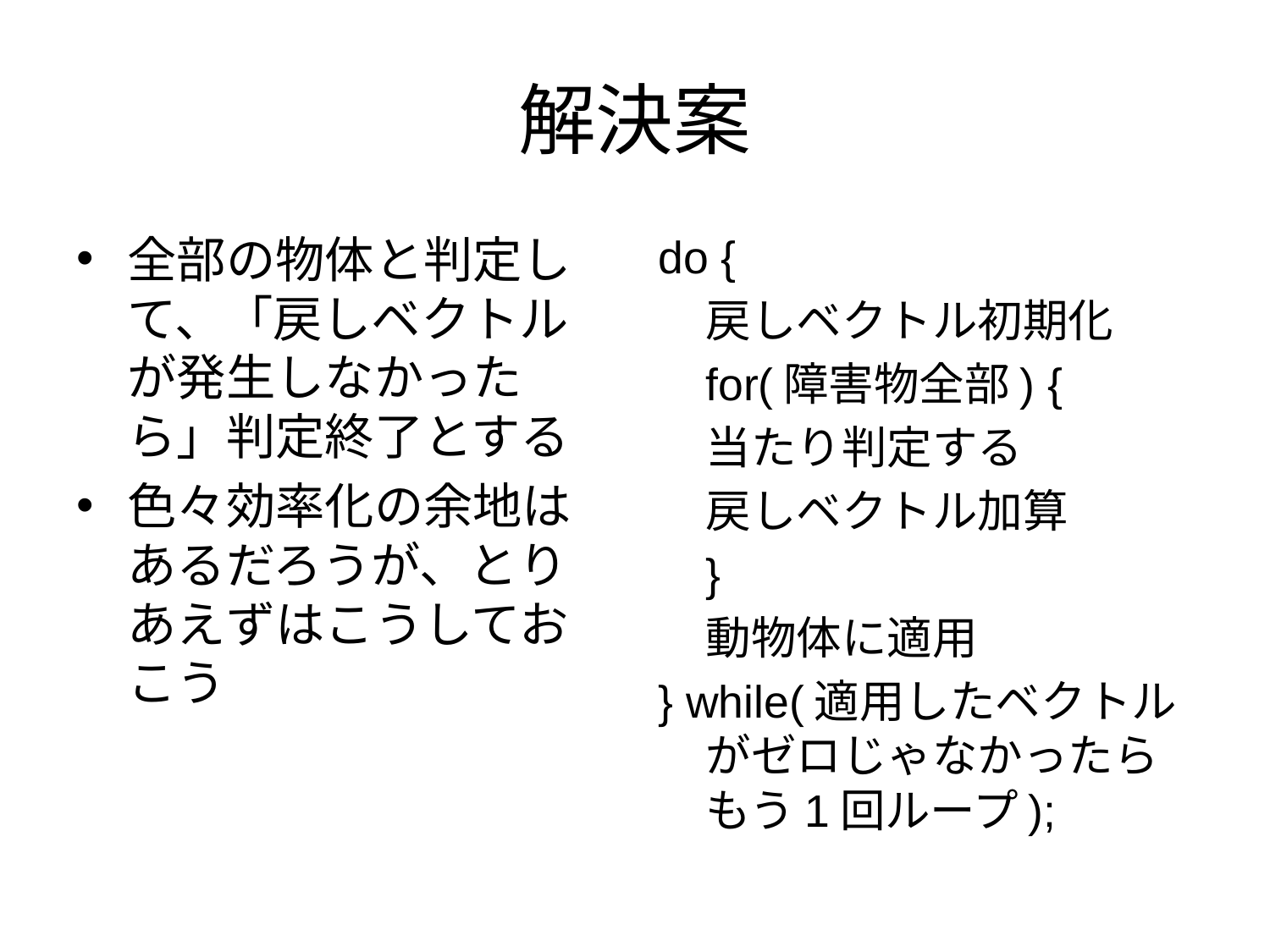

# 解決案
全部の物体と判定して、「戻しベクトルが発生しなかったら」判定終了とする
色々効率化の余地はあるだろうが、とりあえずはこうしておこう
do {
	戻しベクトル初期化
	for(障害物全部) {
		当たり判定する
		戻しベクトル加算
	}
	動物体に適用
} while(適用したベクトルがゼロじゃなかったらもう1回ループ);